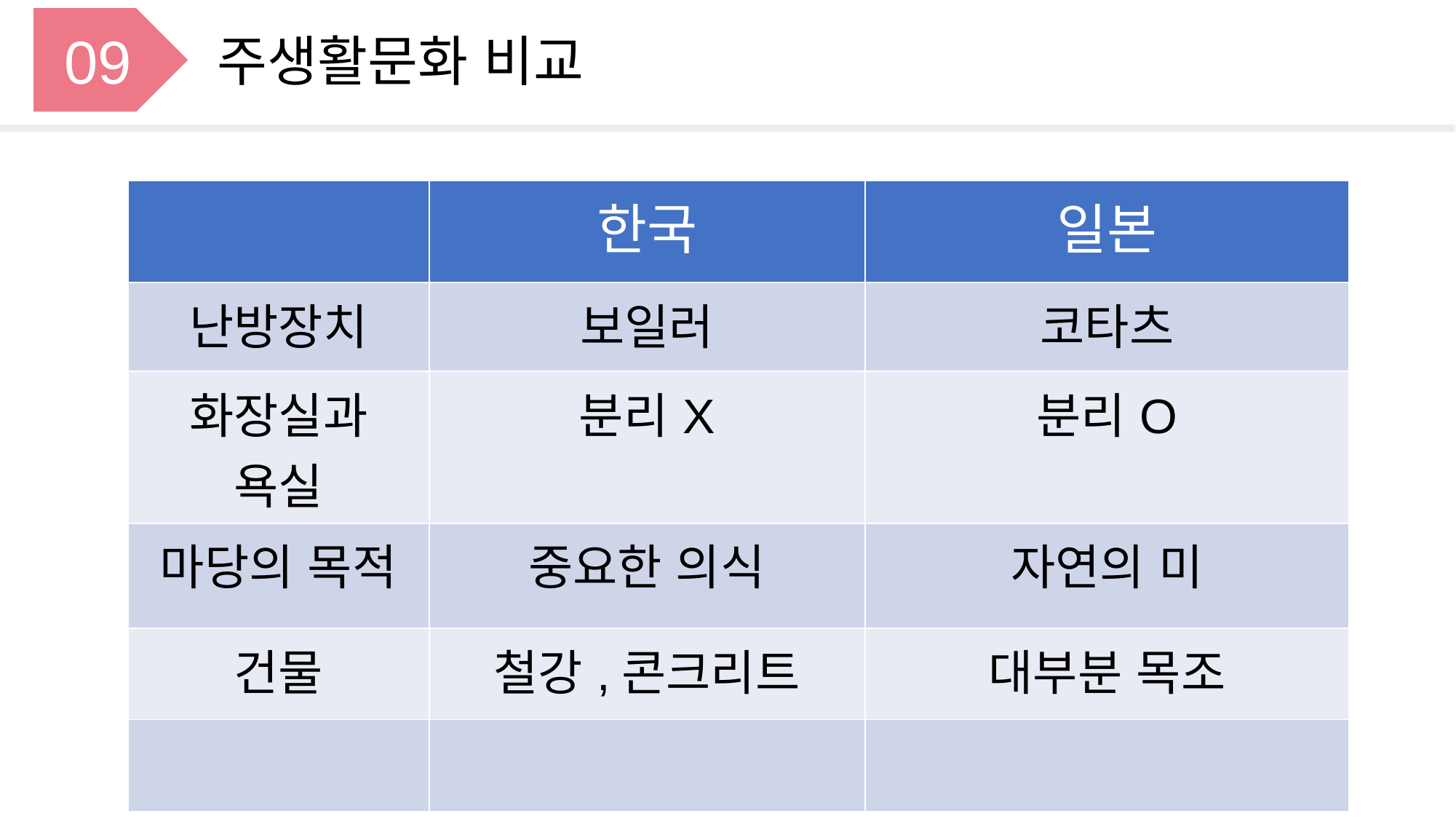

09
주생활문화 비교
|  | 한국 | 일본 |
| --- | --- | --- |
| 난방장치 | 보일러 | 코타츠 |
| 화장실과 욕실 | 분리X | 분리O |
| 마당의 목적 | 중요한 의식 | 자연의 미 |
| 건물 | 철강,콘크리트 | 대부분 목조 |
|  |  |  |